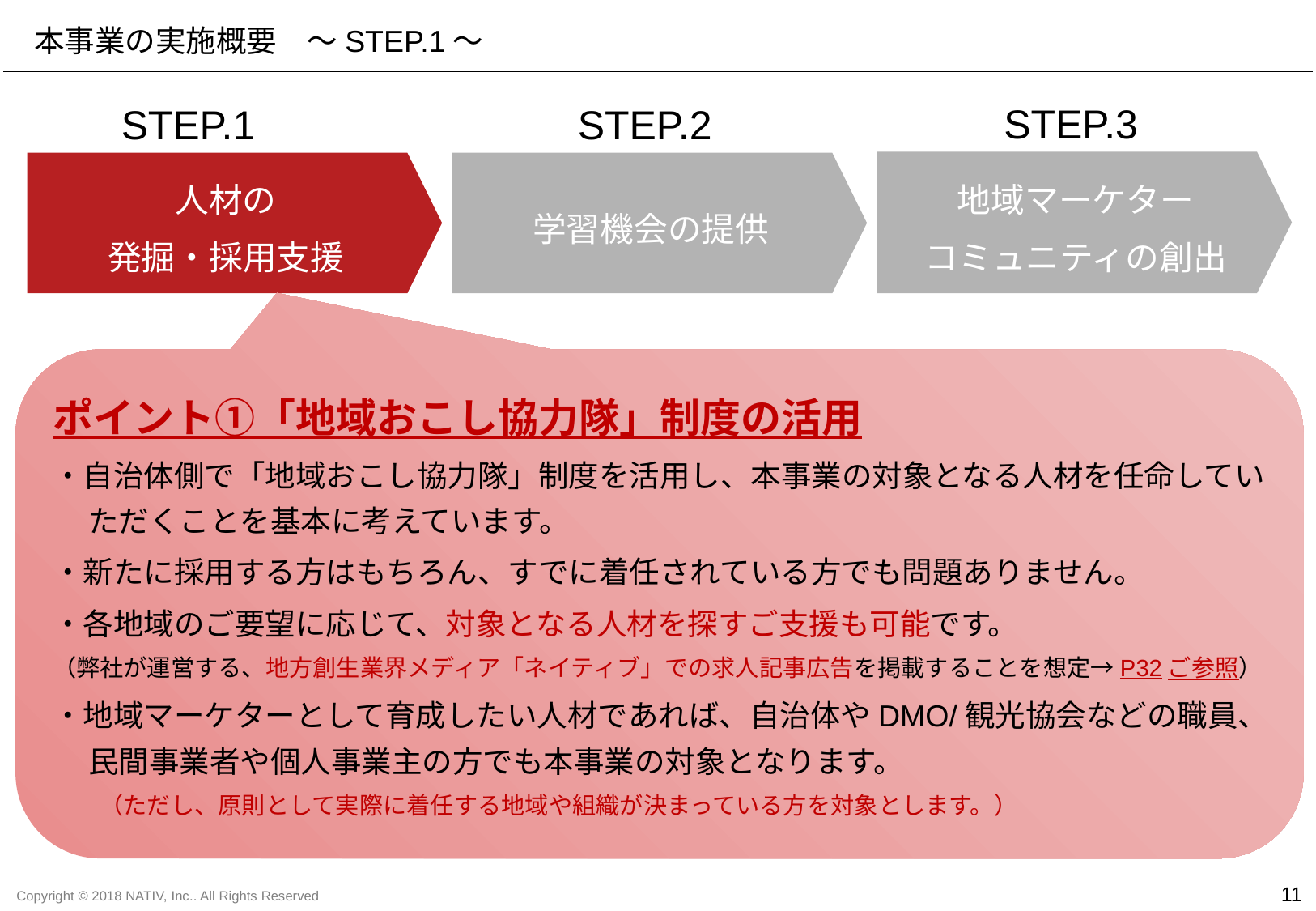

本事業の実施概要　〜STEP.1〜
STEP.3
STEP.2
STEP.1
地域マーケター
コミュニティの創出
人材の
発掘・採用支援
学習機会の提供
ポイント①「地域おこし協力隊」制度の活用
・自治体側で「地域おこし協力隊」制度を活用し、本事業の対象となる人材を任命していただくことを基本に考えています。
・新たに採用する方はもちろん、すでに着任されている方でも問題ありません。
・各地域のご要望に応じて、対象となる人材を探すご支援も可能です。
（弊社が運営する、地方創生業界メディア「ネイティブ」での求人記事広告を掲載することを想定→P32ご参照）
・地域マーケターとして育成したい人材であれば、自治体やDMO/観光協会などの職員、民間事業者や個人事業主の方でも本事業の対象となります。
　　（ただし、原則として実際に着任する地域や組織が決まっている方を対象とします。）